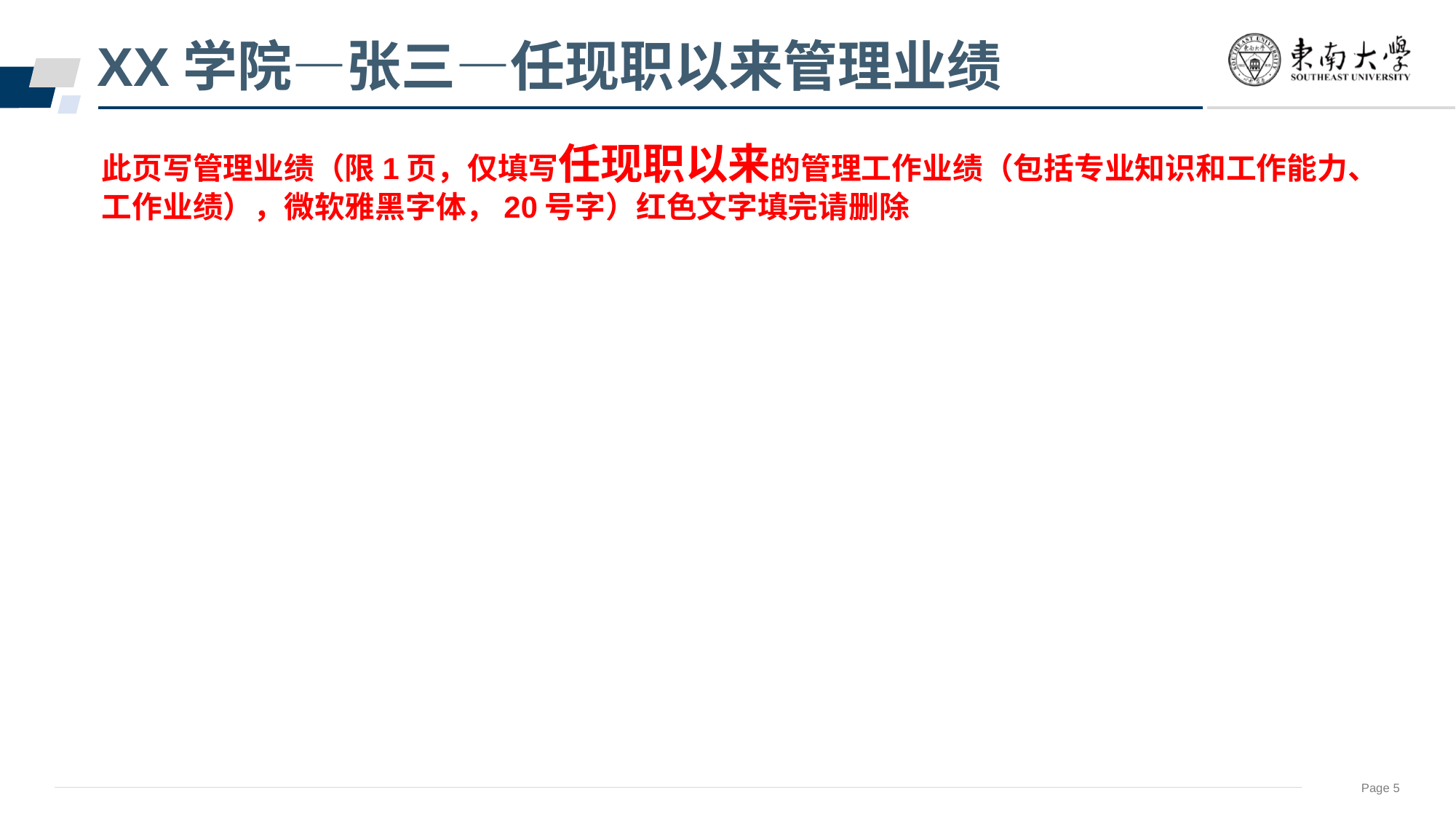

XX学院—张三—任现职以来管理业绩
此页写管理业绩（限1页，仅填写任现职以来的管理工作业绩（包括专业知识和工作能力、工作业绩），微软雅黑字体，20号字）红色文字填完请删除